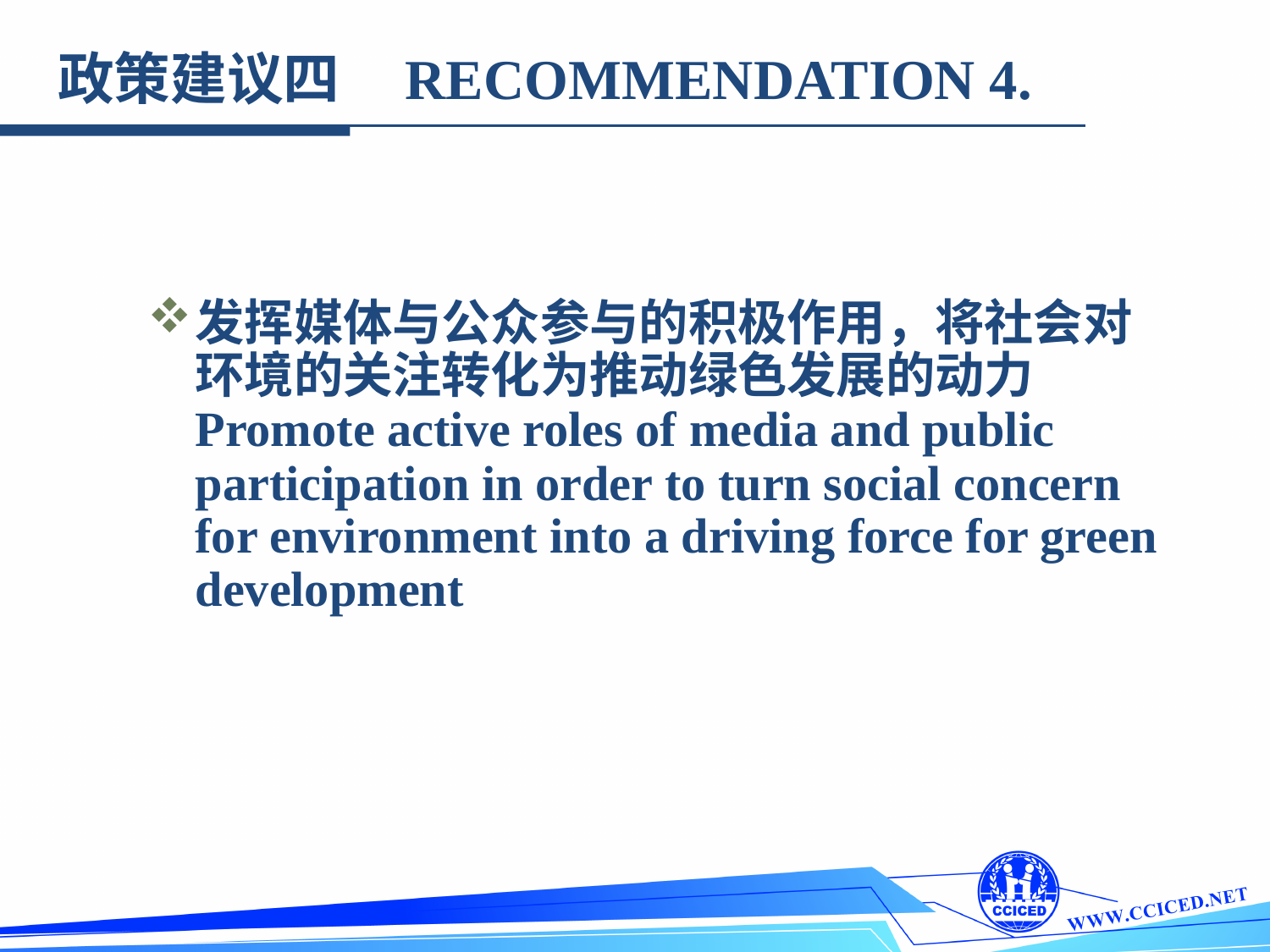

政策建议四    RECOMMENDATION 4.
发挥媒体与公众参与的积极作用，将社会对环境的关注转化为推动绿色发展的动力
Promote active roles of media and public participation in order to turn social concern for environment into a driving force for green development